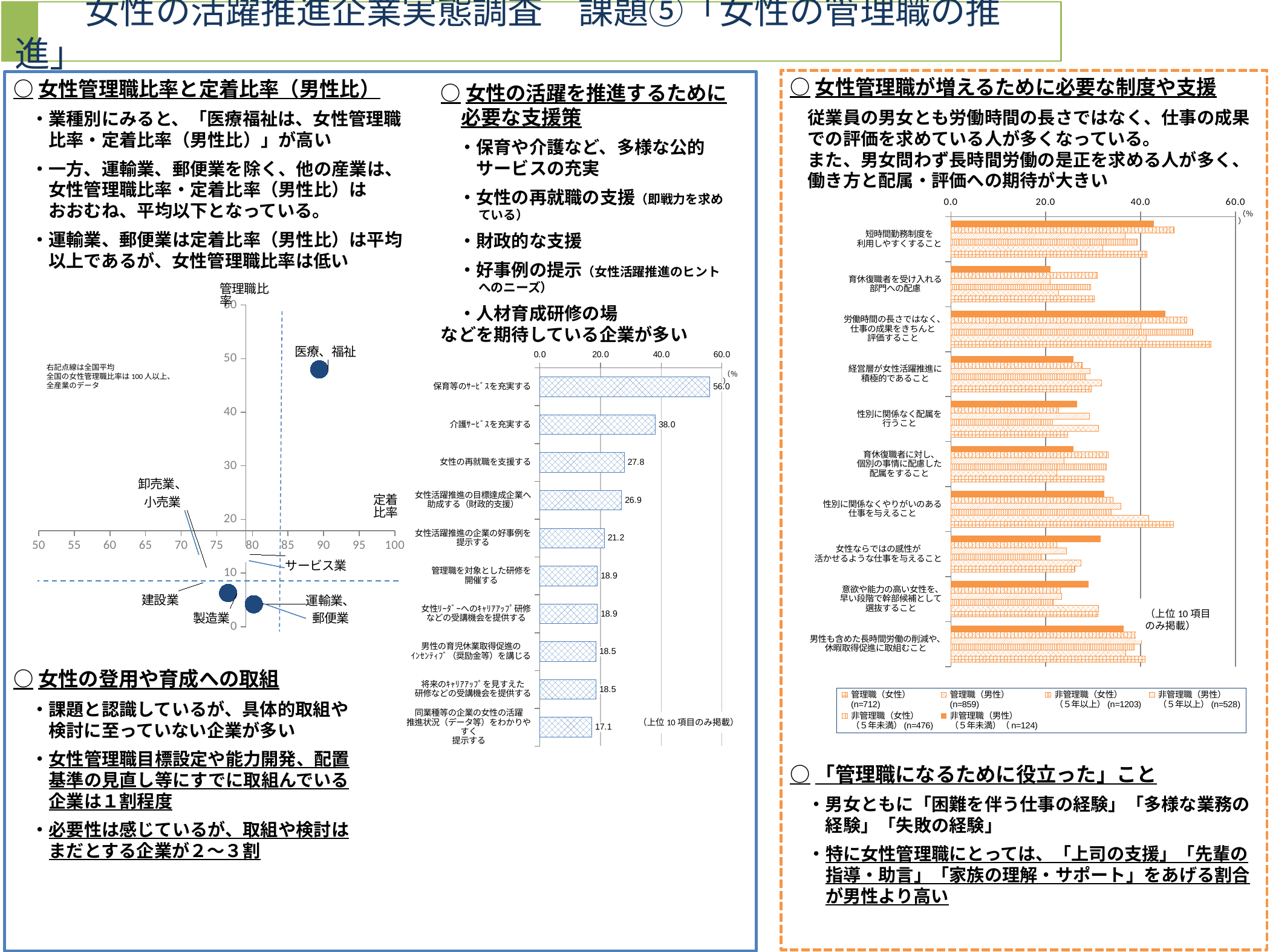

女性の活躍推進企業実態調査　課題⑤「女性の管理職の推進」

○女性管理職が増えるために必要な制度や支援
　従業員の男女とも労働時間の長さではなく、仕事の成果
　での評価を求めている人が多くなっている。
　また、男女問わず長時間労働の是正を求める人が多く、
　働き方と配属・評価への期待が大きい

○「管理職になるために役立った」こと
　・男女ともに「困難を伴う仕事の経験」「多様な業務の
　　経験」「失敗の経験」
　・特に女性管理職にとっては、「上司の支援」「先輩の
　　指導・助言」「家族の理解・サポート」をあげる割合
　　が男性より高い
○女性管理職比率と定着比率（男性比）
　・業種別にみると、「医療福祉は、女性管理職
　　比率・定着比率（男性比）」が高い
　・一方、運輸業、郵便業を除く、他の産業は、
　　女性管理職比率・定着比率（男性比）は
　　おおむね、平均以下となっている。
　・運輸業、郵便業は定着比率（男性比）は平均
　　以上であるが、女性管理職比率は低い

○女性の登用や育成への取組
　・課題と認識しているが、具体的取組や
　　検討に至っていない企業が多い
　・女性管理職目標設定や能力開発、配置
　　基準の見直し等にすでに取組んでいる
　　企業は１割程度
　・必要性は感じているが、取組や検討は
　　まだとする企業が２～３割

○女性の活躍を推進するために
　必要な支援策
　・保育や介護など、多様な公的
　　サービスの充実
　・女性の再就職の支援（即戦力を求め
　　　ている）
　・財政的な支援
　・好事例の提示（女性活躍推進のヒント
　　　へのニーズ）
　・人材育成研修の場
などを期待している企業が多い

### Chart

| Category | 非管理職（男性）
（５年未満）（n=124) | 非管理職（女性）
（５年未満）(n=476) | 非管理職（男性）
（５年以上）(n=528) | 非管理職（女性）
（５年以上）(n=1203) | 管理職（男性）
(n=859) | 管理職（女性）
(n=712) |
|---|---|---|---|---|---|---|
| 短時間勤務制度を
利用しやすくすること | 42.7 | 47.1 | 36.7 | 39.3 | 32.0 | 41.3 |
| 育休復職者を受け入れる
部門への配慮 | 21.0 | 30.9 | 21.0 | 29.5 | 22.7 | 30.2 |
| 労働時間の長さではなく､
仕事の成果をきちんと
評価すること | 45.2 | 49.8 | 40.0 | 51.0 | 41.2 | 54.8 |
| 経営層が女性活躍推進に
積極的であること | 25.8 | 27.7 | 29.4 | 28.3 | 31.8 | 29.6 |
| 性別に関係なく配属を
行うこと | 26.6 | 22.7 | 29.2 | 21.4 | 31.1 | 24.7 |
| 育休復職者に対し､
個別の事情に配慮した
配属をすること | 25.8 | 33.2 | 23.9 | 32.8 | 22.4 | 32.3 |
| 性別に関係なくやりがいのある
仕事を与えること | 32.3 | 34.2 | 35.8 | 33.8 | 41.7 | 46.9 |
| 女性ならではの感性が
活かせるような仕事を与えること | 31.5 | 22.3 | 24.4 | 19.1 | 27.4 | 26.1 |
| 意欲や能力の高い女性を､
早い段階で幹部候補として
選抜すること | 29.0 | 23.1 | 23.3 | 21.6 | 31.1 | 31.0 |
| 男性も含めた長時間労働の削減や､
休暇取得促進に取組むこと | 36.3 | 39.3 | 40.2 | 38.7 | 36.9 | 41.0 |

### Chart

| Category |  |
|---|---|

### Chart

| Category |  |
|---|---|
| 保育等のｻｰﾋﾞｽを充実する | 56.0 |
| 介護ｻｰﾋﾞｽを充実する | 38.0 |
| 女性の再就職を支援する | 27.8 |
| 女性活躍推進の目標達成企業へ
助成する（財政的支援） | 26.9 |
| 女性活躍推進の企業の好事例を
提示する | 21.2 |
| 管理職を対象とした研修を
開催する | 18.9 |
| 女性ﾘｰﾀﾞｰへのｷｬﾘｱｱｯﾌﾟ研修
などの受講機会を提供する | 18.9 |
| 男性の育児休業取得促進の
ｲﾝｾﾝﾃｨﾌﾞ（奨励金等）を講じる | 18.5 |
| 将来のｷｬﾘｱｱｯﾌﾟを見すえた
研修などの受講機会を提供する | 18.5 |
| 同業種等の企業の女性の活躍
推進状況（データ等）をわかりやすく
提示する | 17.1 |
右記点線は全国平均
全国の女性管理職比率は100人以上、全産業のデータ
（上位10項目のみ掲載）
（上位10項目のみ掲載）